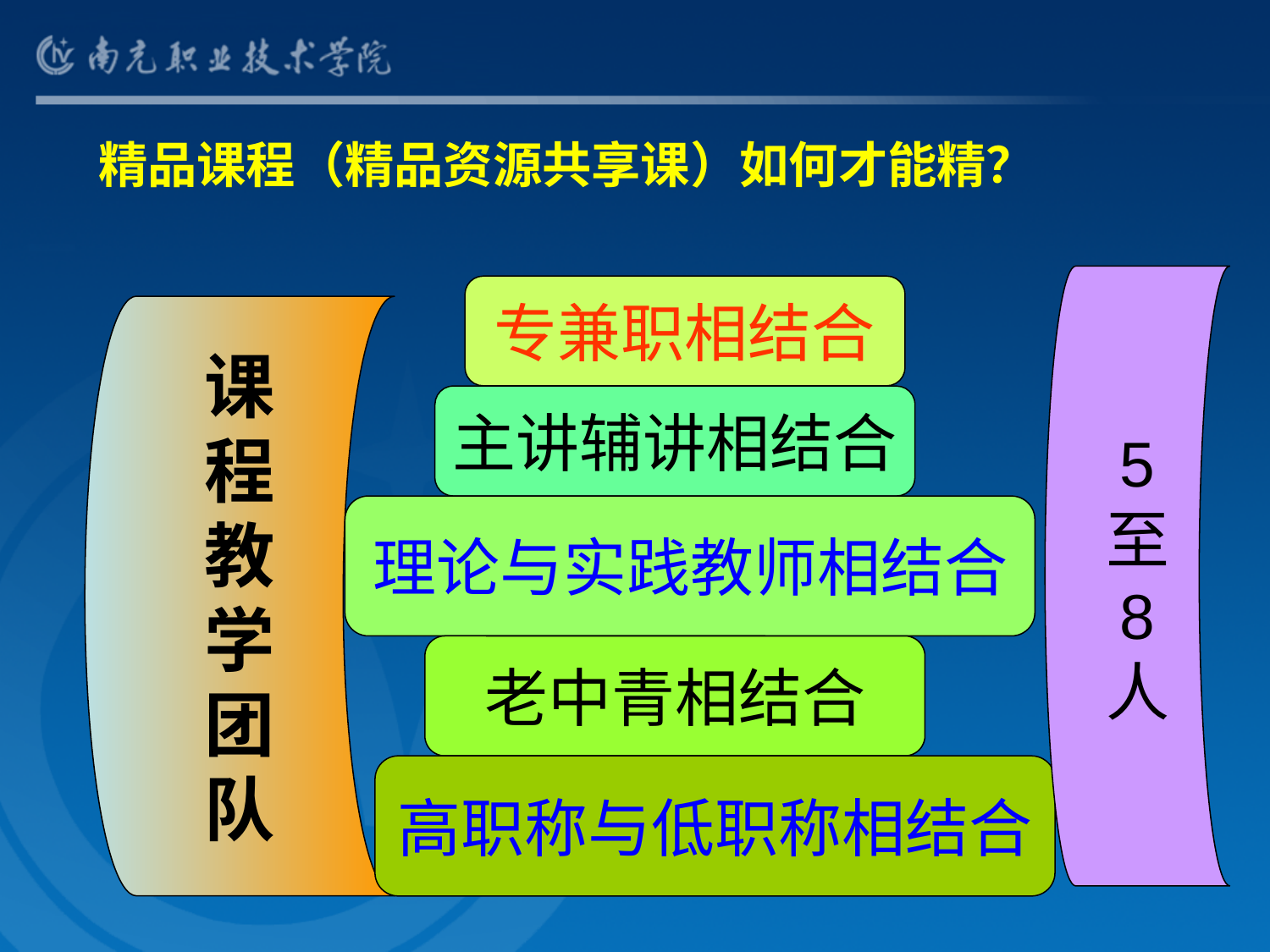

精品课程（精品资源共享课）如何才能精？
5
至
8
人
专兼职相结合
课
程
教
学
团
队
主讲辅讲相结合
理论与实践教师相结合
老中青相结合
高职称与低职称相结合